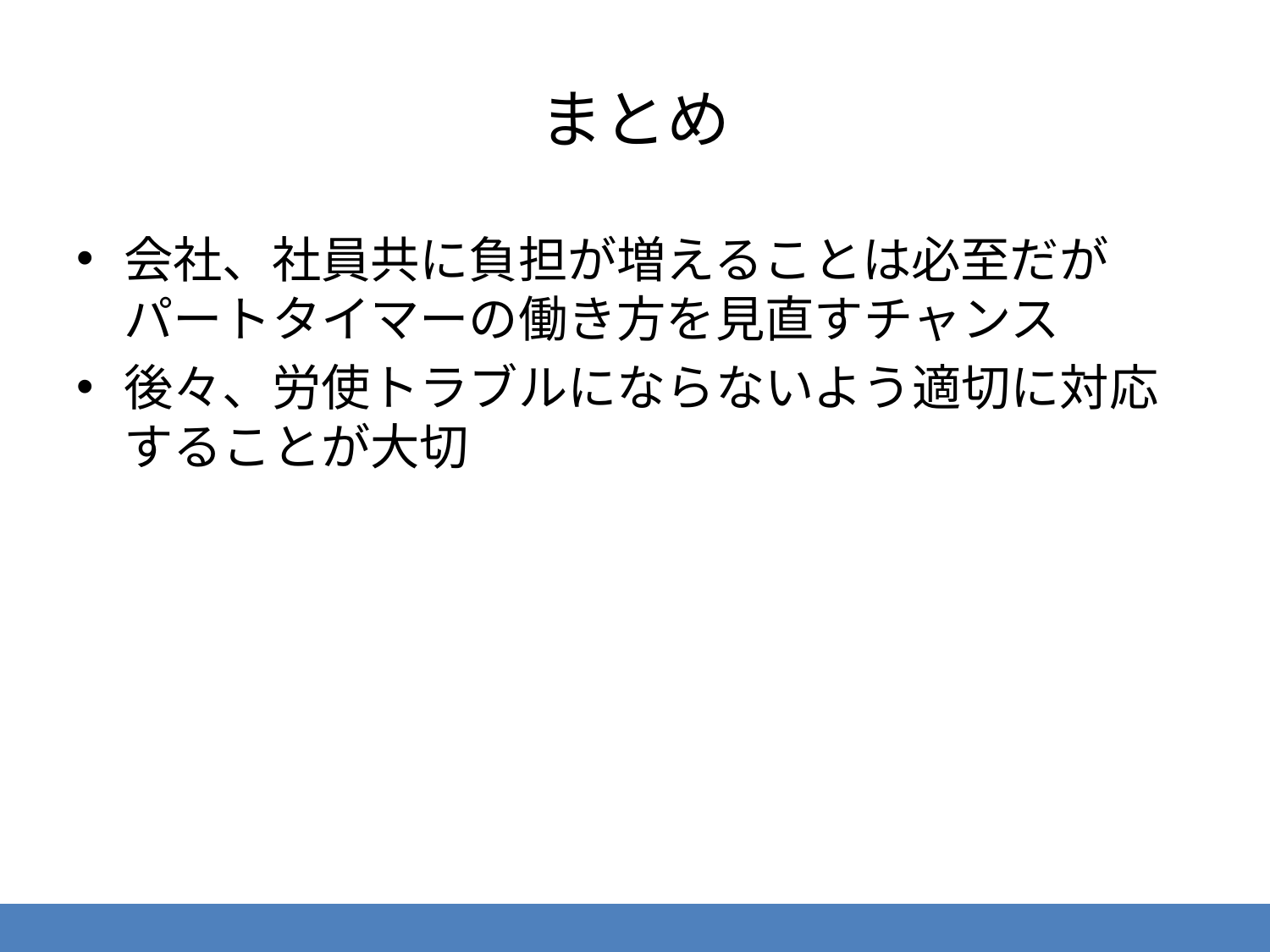

# まとめ
会社、社員共に負担が増えることは必至だがパートタイマーの働き方を見直すチャンス
後々、労使トラブルにならないよう適切に対応することが大切